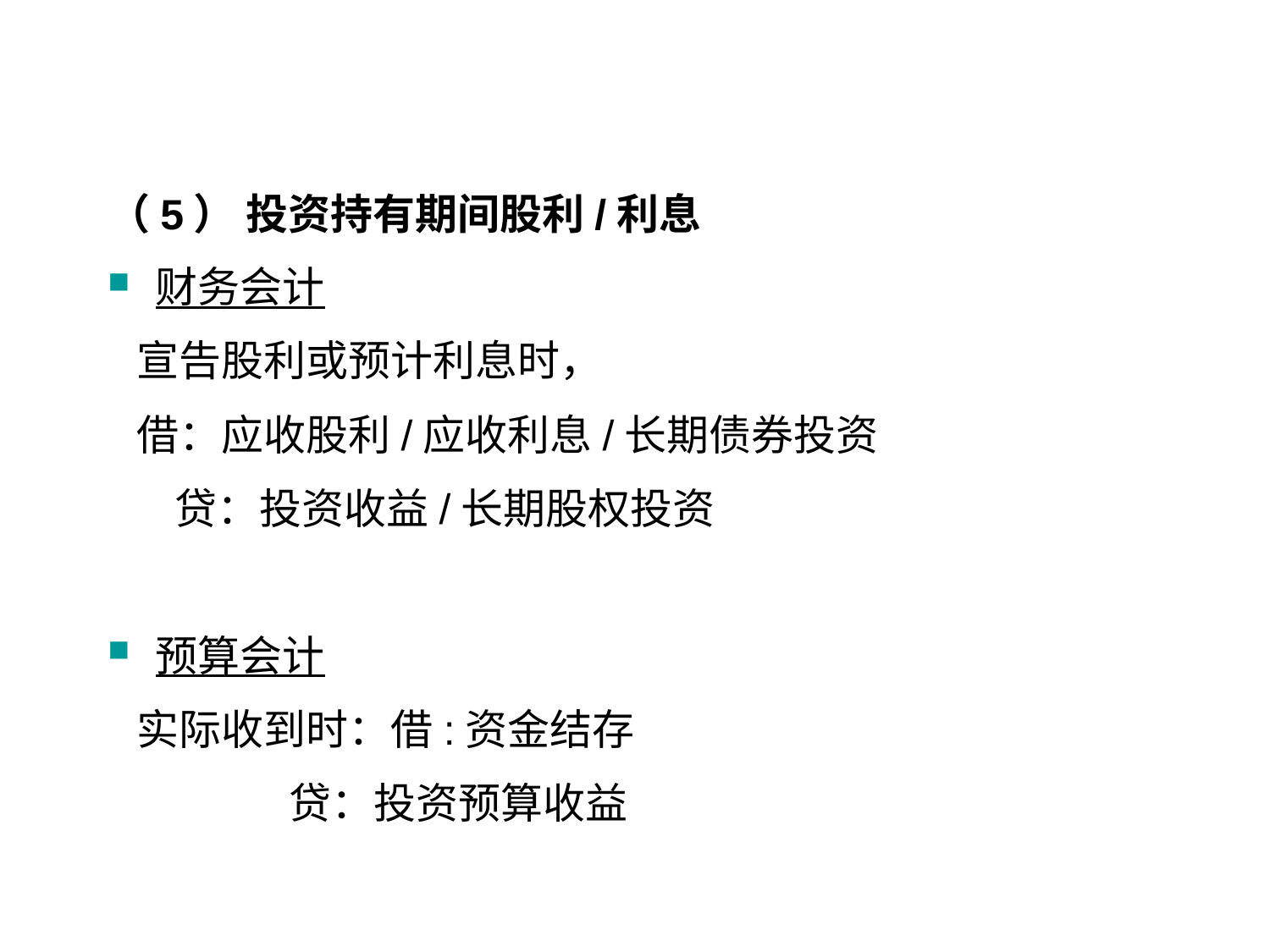

#
（5） 投资持有期间股利/利息
财务会计
  宣告股利或预计利息时，
  借：应收股利/应收利息/长期债券投资
      贷：投资收益/长期股权投资

预算会计
  实际收到时：借:资金结存
                  贷：投资预算收益
183